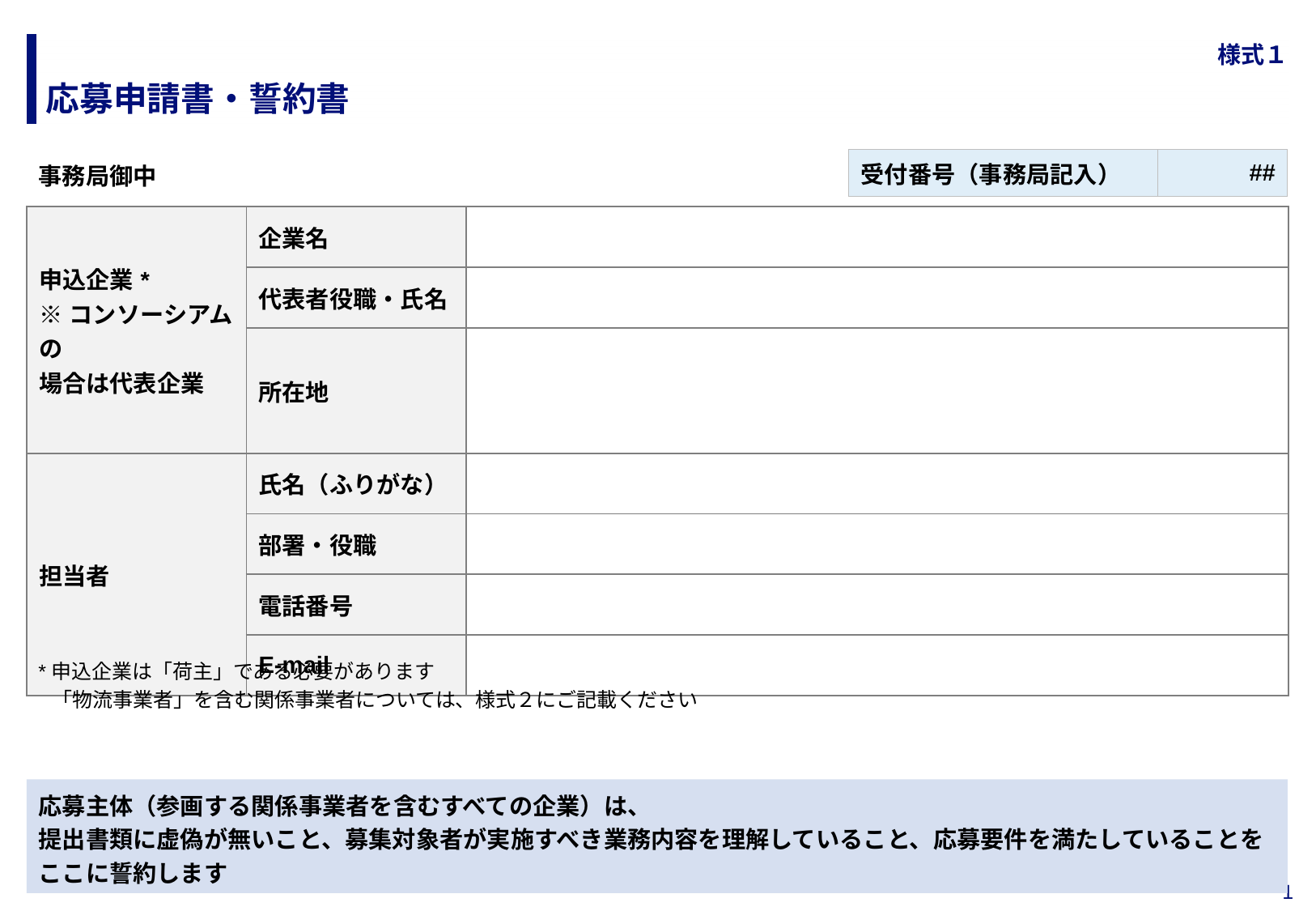

# 様式１
応募申請書・誓約書
事務局御中
| 受付番号（事務局記入） | ## |
| --- | --- |
| 申込企業\* ※コンソーシアムの 場合は代表企業 | 企業名 |  |
| --- | --- | --- |
|  | 代表者役職・氏名 |  |
|  | 所在地 |  |
| 担当者 | 氏名（ふりがな） |  |
|  | 部署・役職 |  |
|  | 電話番号 |  |
|  | E-mail |  |
*申込企業は「荷主」である必要があります
  「物流事業者」を含む関係事業者については、様式２にご記載ください
応募主体（参画する関係事業者を含むすべての企業）は、
提出書類に虚偽が無いこと、募集対象者が実施すべき業務内容を理解していること、応募要件を満たしていることをここに誓約します